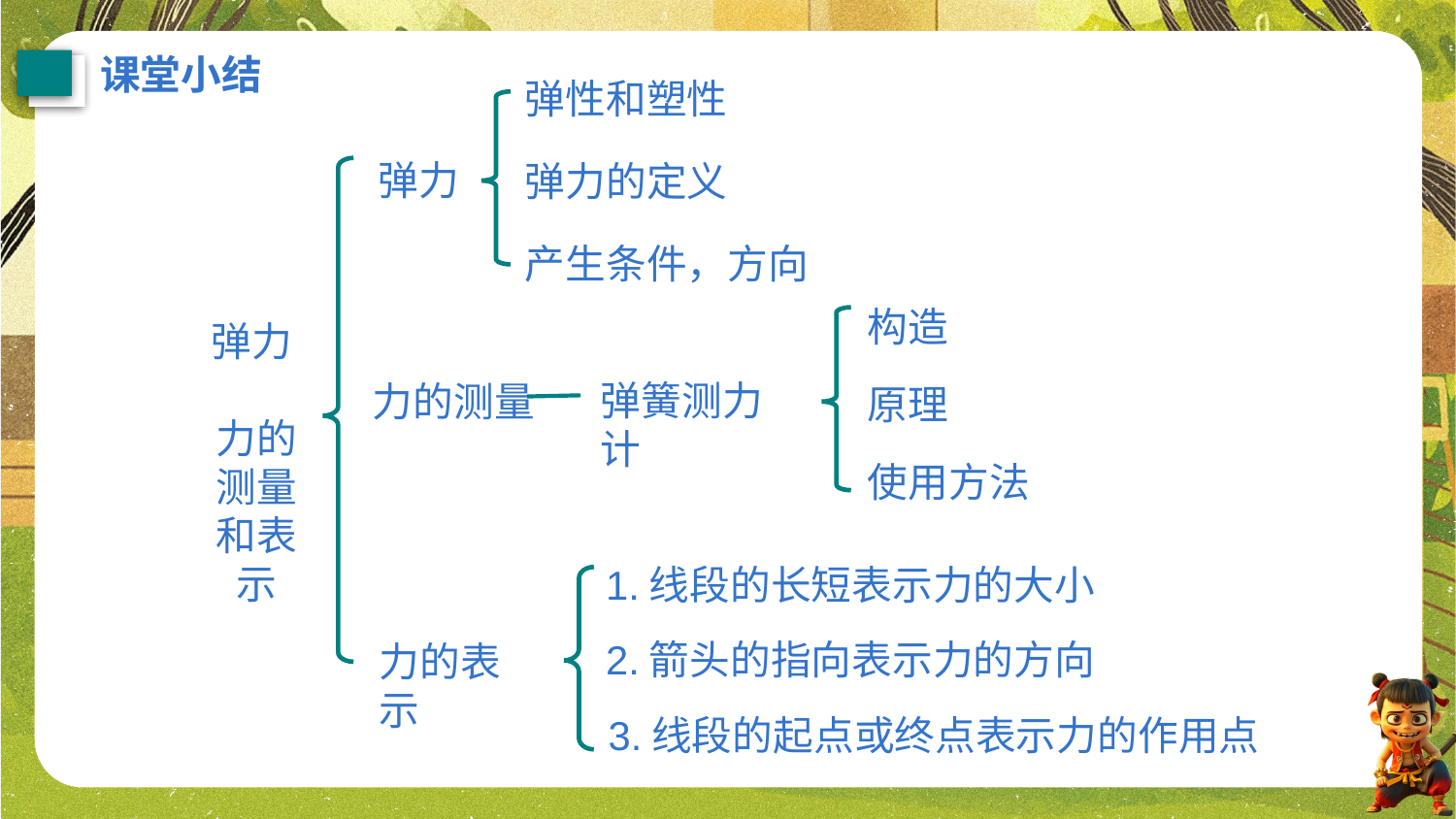

课堂小结

弹性和塑性

弹力
弹力的定义

产生条件，方向
构造

弹力

力的测量和表示
弹簧测力计
力的测量
原理
使用方法
1.线段的长短表示力的大小

2.箭头的指向表示力的方向
力的表示
3.线段的起点或终点表示力的作用点